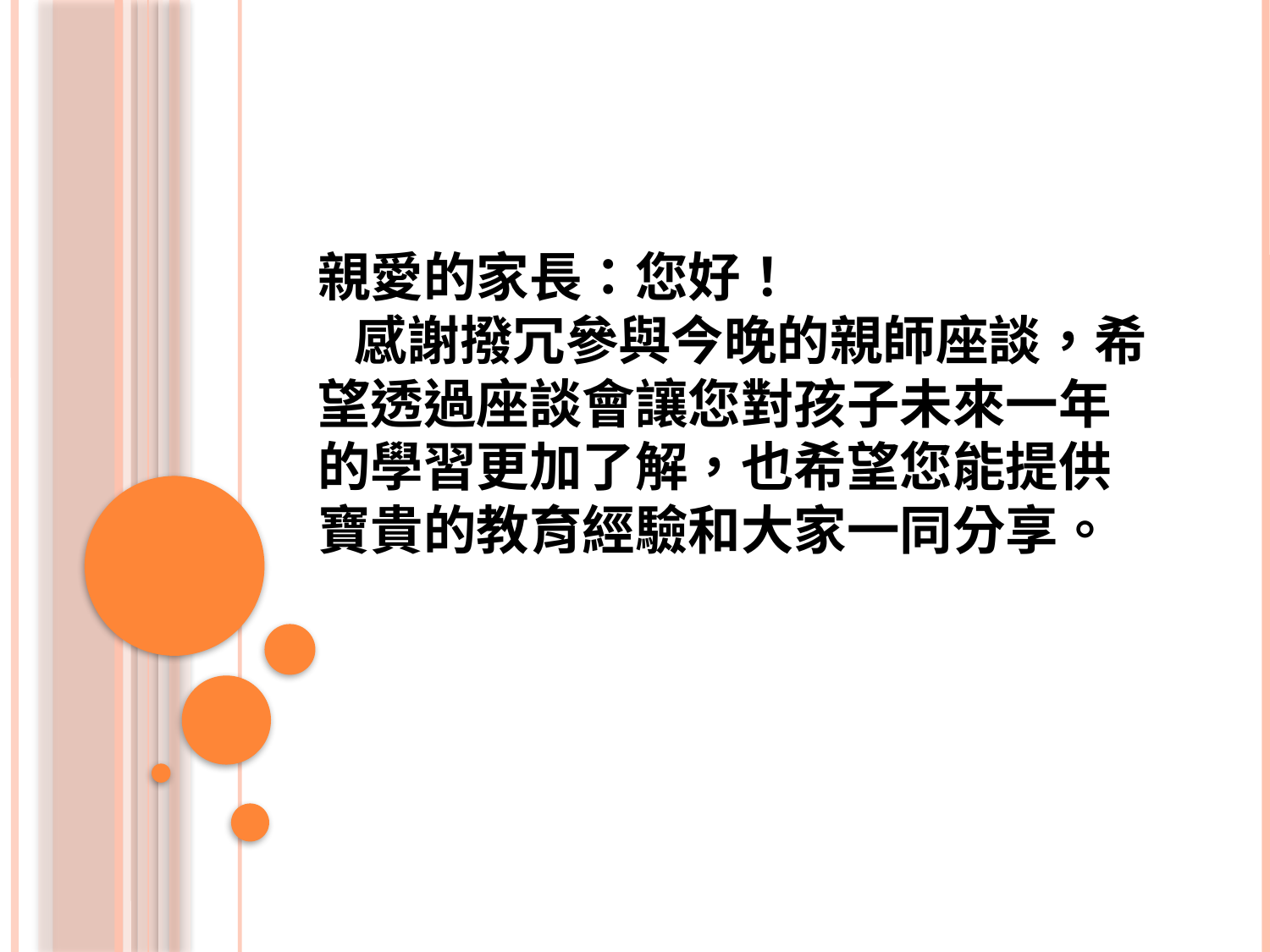

# 親愛的家長：您好！ 感謝撥冗參與今晚的親師座談，希望透過座談會讓您對孩子未來一年的學習更加了解，也希望您能提供寶貴的教育經驗和大家一同分享。